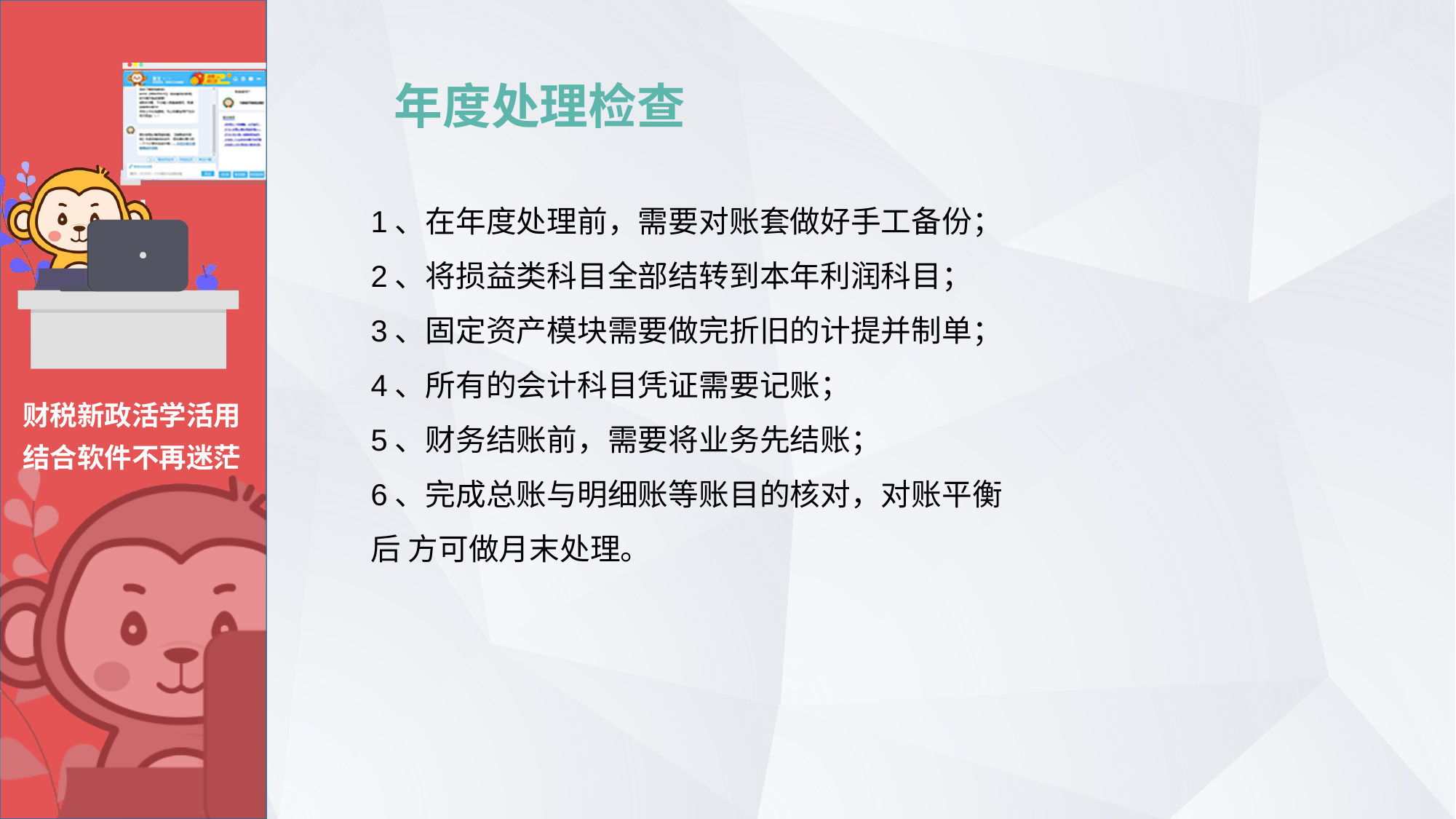

# 年度处理检查
1、在年度处理前，需要对账套做好手工备份；
2、将损益类科目全部结转到本年利润科目；
3、固定资产模块需要做完折旧的计提并制单；
4、所有的会计科目凭证需要记账；
5、财务结账前，需要将业务先结账；
6、完成总账与明细账等账目的核对，对账平衡后 方可做月末处理。

财税新政活学活用 结合软件不再迷茫